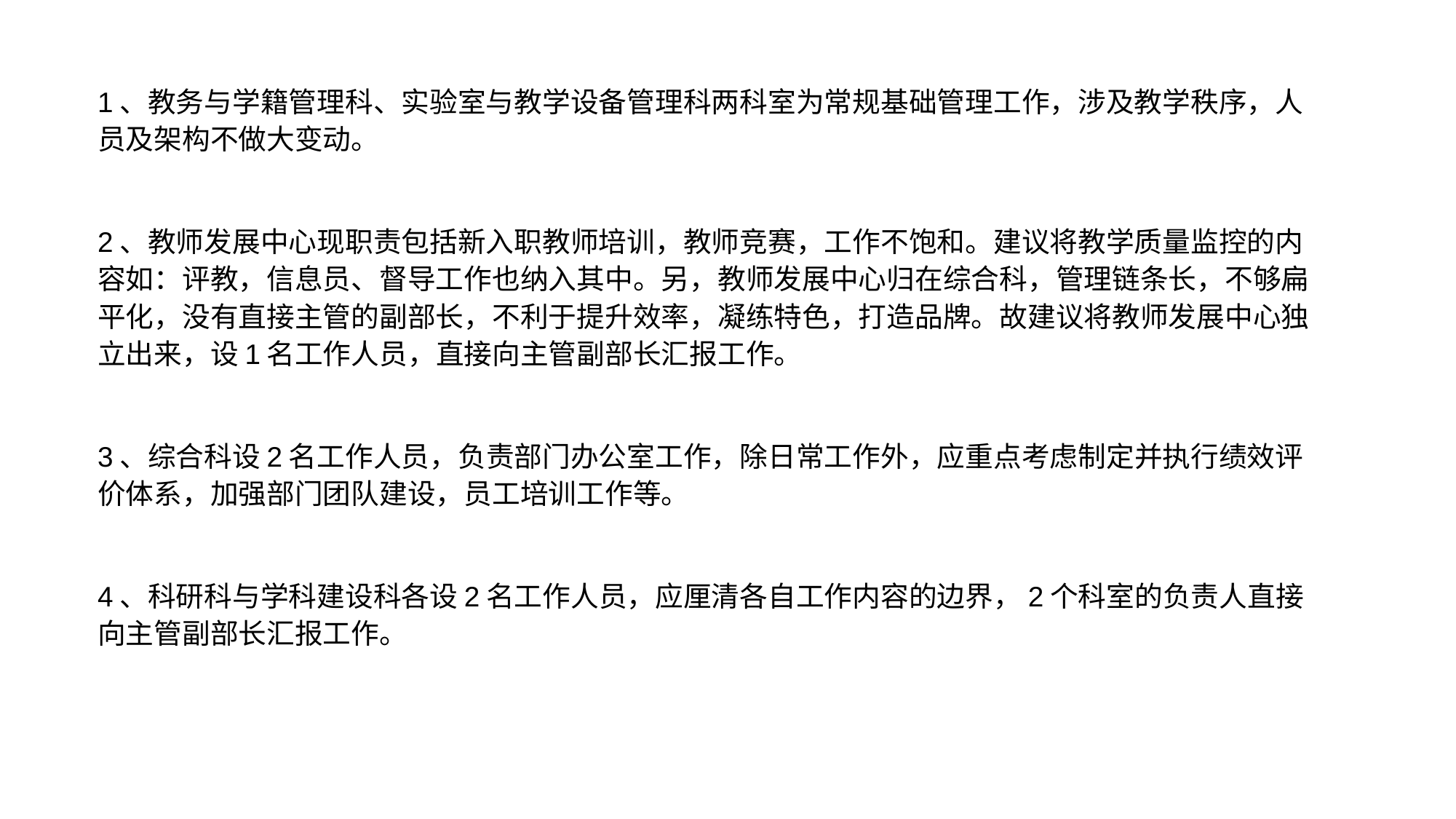

1、教务与学籍管理科、实验室与教学设备管理科两科室为常规基础管理工作，涉及教学秩序，人员及架构不做大变动。

2、教师发展中心现职责包括新入职教师培训，教师竞赛，工作不饱和。建议将教学质量监控的内容如：评教，信息员、督导工作也纳入其中。另，教师发展中心归在综合科，管理链条长，不够扁平化，没有直接主管的副部长，不利于提升效率，凝练特色，打造品牌。故建议将教师发展中心独立出来，设1名工作人员，直接向主管副部长汇报工作。

3、综合科设2名工作人员，负责部门办公室工作，除日常工作外，应重点考虑制定并执行绩效评价体系，加强部门团队建设，员工培训工作等。

4、科研科与学科建设科各设2名工作人员，应厘清各自工作内容的边界，2个科室的负责人直接向主管副部长汇报工作。